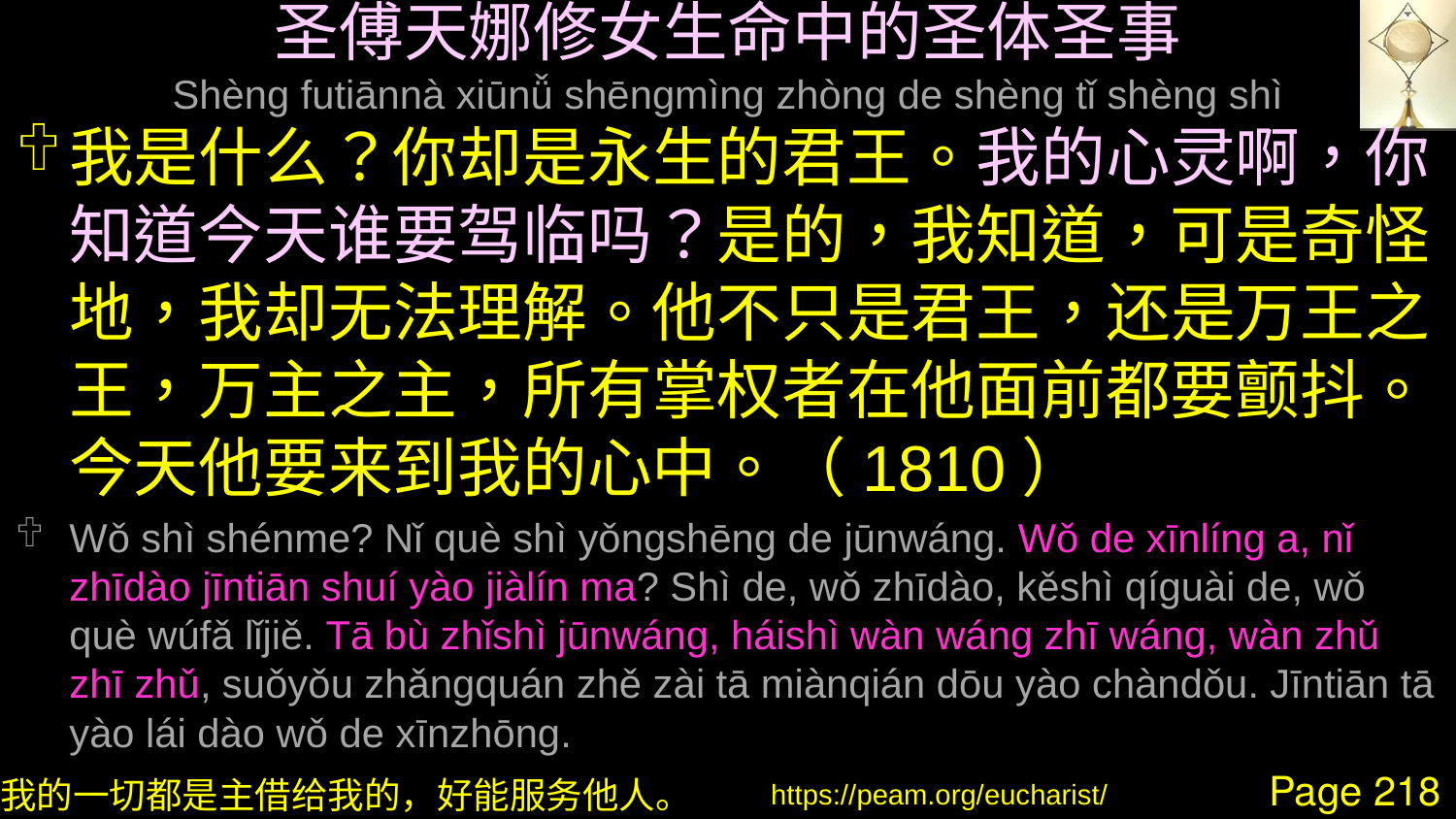

# 圣傅天娜修女生命中的圣体圣事 Shèng futiānnà xiūnǚ shēngmìng zhòng de shèng tǐ shèng shì
我是什么？你却是永生的君王。我的心灵啊，你知道今天谁要驾临吗？是的，我知道，可是奇怪地，我却无法理解。他不只是君王，还是万王之王，万主之主，所有掌权者在他面前都要颤抖。今天他要来到我的心中。（1810）
Wǒ shì shénme? Nǐ què shì yǒngshēng de jūnwáng. Wǒ de xīnlíng a, nǐ zhīdào jīntiān shuí yào jiàlín ma? Shì de, wǒ zhīdào, kěshì qíguài de, wǒ què wúfǎ lǐjiě. Tā bù zhǐshì jūnwáng, háishì wàn wáng zhī wáng, wàn zhǔ zhī zhǔ, suǒyǒu zhǎngquán zhě zài tā miànqián dōu yào chàndǒu. Jīntiān tā yào lái dào wǒ de xīnzhōng.